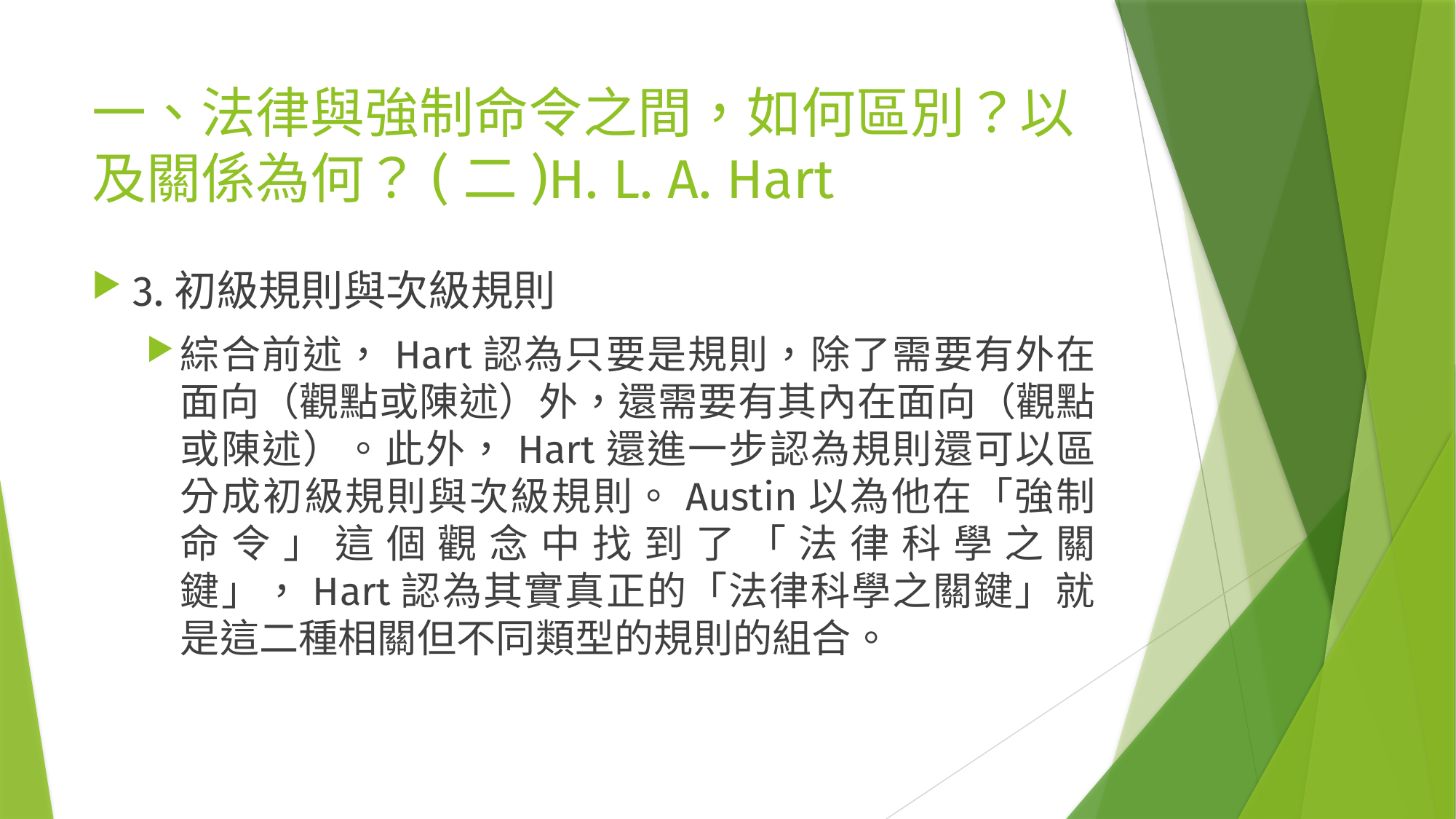

# 一、法律與強制命令之間，如何區別？以及關係為何？(二)H. L. A. Hart
3.初級規則與次級規則
綜合前述，Hart認為只要是規則，除了需要有外在面向（觀點或陳述）外，還需要有其內在面向（觀點或陳述）。此外，Hart還進一步認為規則還可以區分成初級規則與次級規則。Austin以為他在「強制命令」這個觀念中找到了「法律科學之關鍵」，Hart認為其實真正的「法律科學之關鍵」就是這二種相關但不同類型的規則的組合。